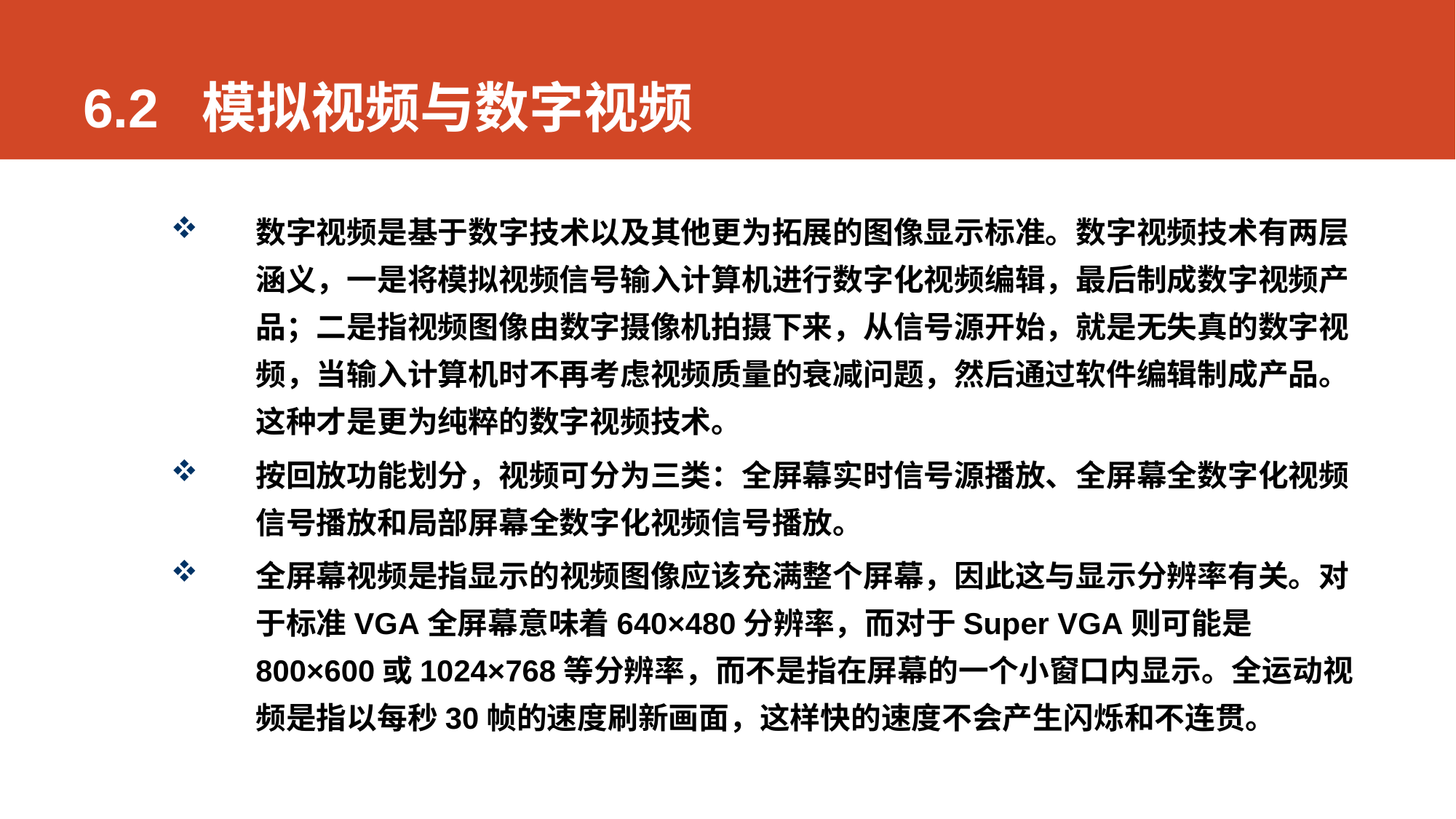

# 6.2  模拟视频与数字视频
数字视频是基于数字技术以及其他更为拓展的图像显示标准。数字视频技术有两层涵义，一是将模拟视频信号输入计算机进行数字化视频编辑，最后制成数字视频产品；二是指视频图像由数字摄像机拍摄下来，从信号源开始，就是无失真的数字视频，当输入计算机时不再考虑视频质量的衰减问题，然后通过软件编辑制成产品。这种才是更为纯粹的数字视频技术。
按回放功能划分，视频可分为三类：全屏幕实时信号源播放、全屏幕全数字化视频信号播放和局部屏幕全数字化视频信号播放。
全屏幕视频是指显示的视频图像应该充满整个屏幕，因此这与显示分辨率有关。对于标准VGA全屏幕意味着640×480分辨率，而对于Super VGA则可能是800×600或1024×768等分辨率，而不是指在屏幕的一个小窗口内显示。全运动视频是指以每秒30帧的速度刷新画面，这样快的速度不会产生闪烁和不连贯。